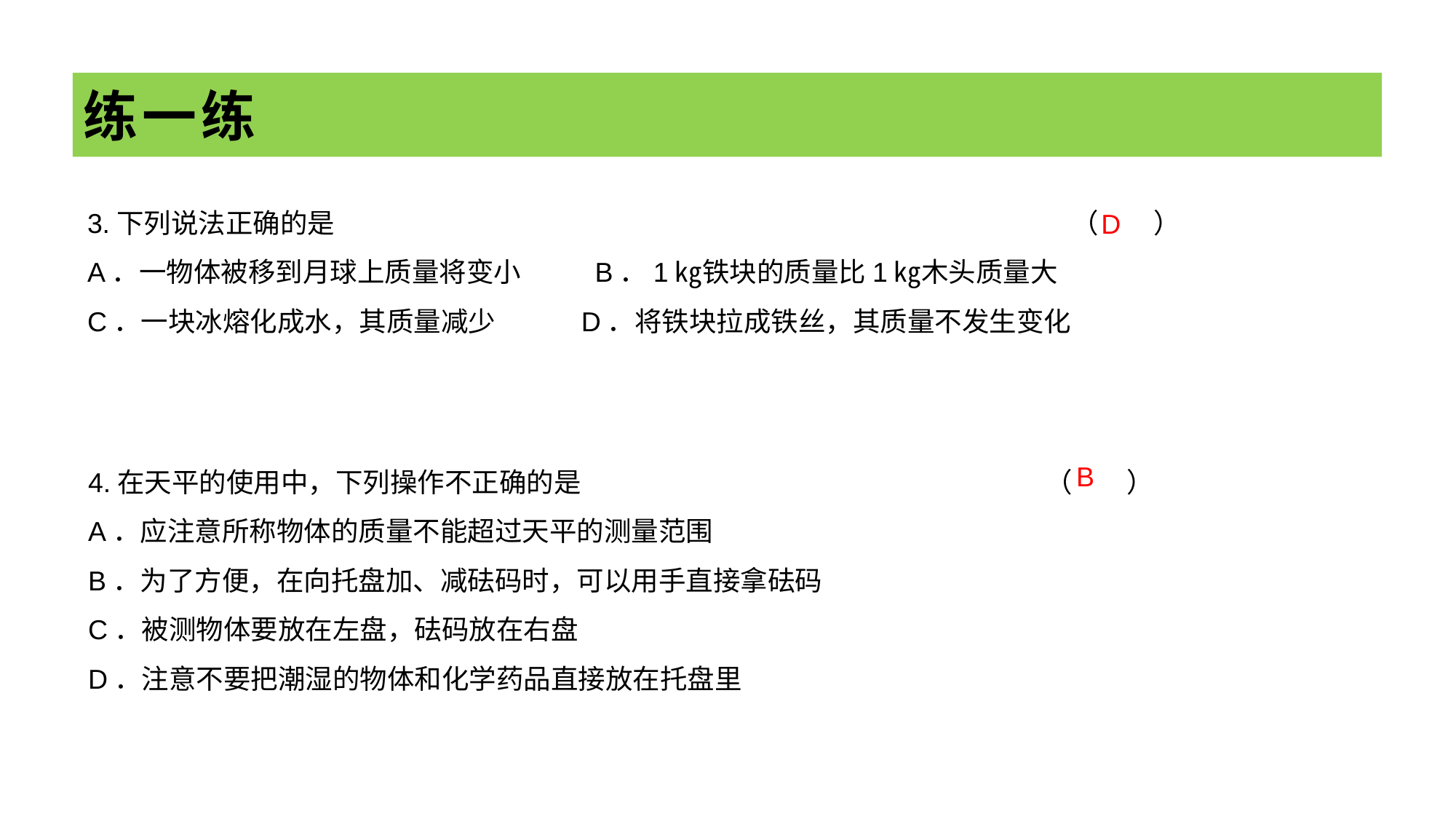

# 练一练
3.下列说法正确的是　　　　　　　　　　　　　　　　　　　　　　　　　　　（　　）
A．一物体被移到月球上质量将变小  　　B．1㎏铁块的质量比1㎏木头质量大
C．一块冰熔化成水，其质量减少    　　D．将铁块拉成铁丝，其质量不发生变化
D
4.在天平的使用中，下列操作不正确的是　　　　　　　　　　　　　　　　　（　　）
A．应注意所称物体的质量不能超过天平的测量范围
B．为了方便，在向托盘加、减砝码时，可以用手直接拿砝码
C．被测物体要放在左盘，砝码放在右盘
D．注意不要把潮湿的物体和化学药品直接放在托盘里
B